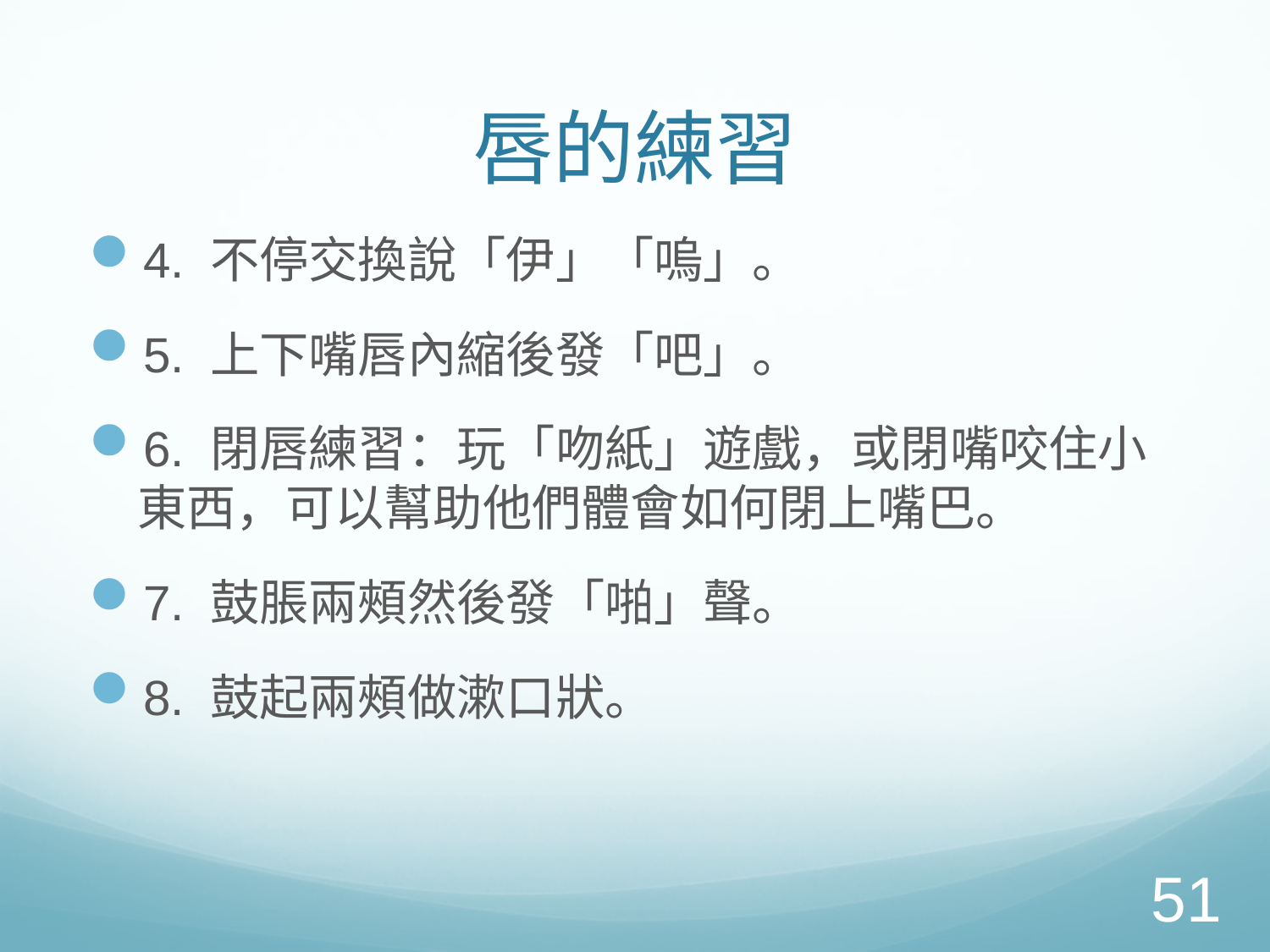

# 唇的練習
4. 不停交換說「伊」「嗚」。
5. 上下嘴唇內縮後發「吧」。
6. 閉唇練習：玩「吻紙」遊戲，或閉嘴咬住小東西，可以幫助他們體會如何閉上嘴巴。
7. 鼓脹兩頰然後發「啪」聲。
8. 鼓起兩頰做漱口狀。

51